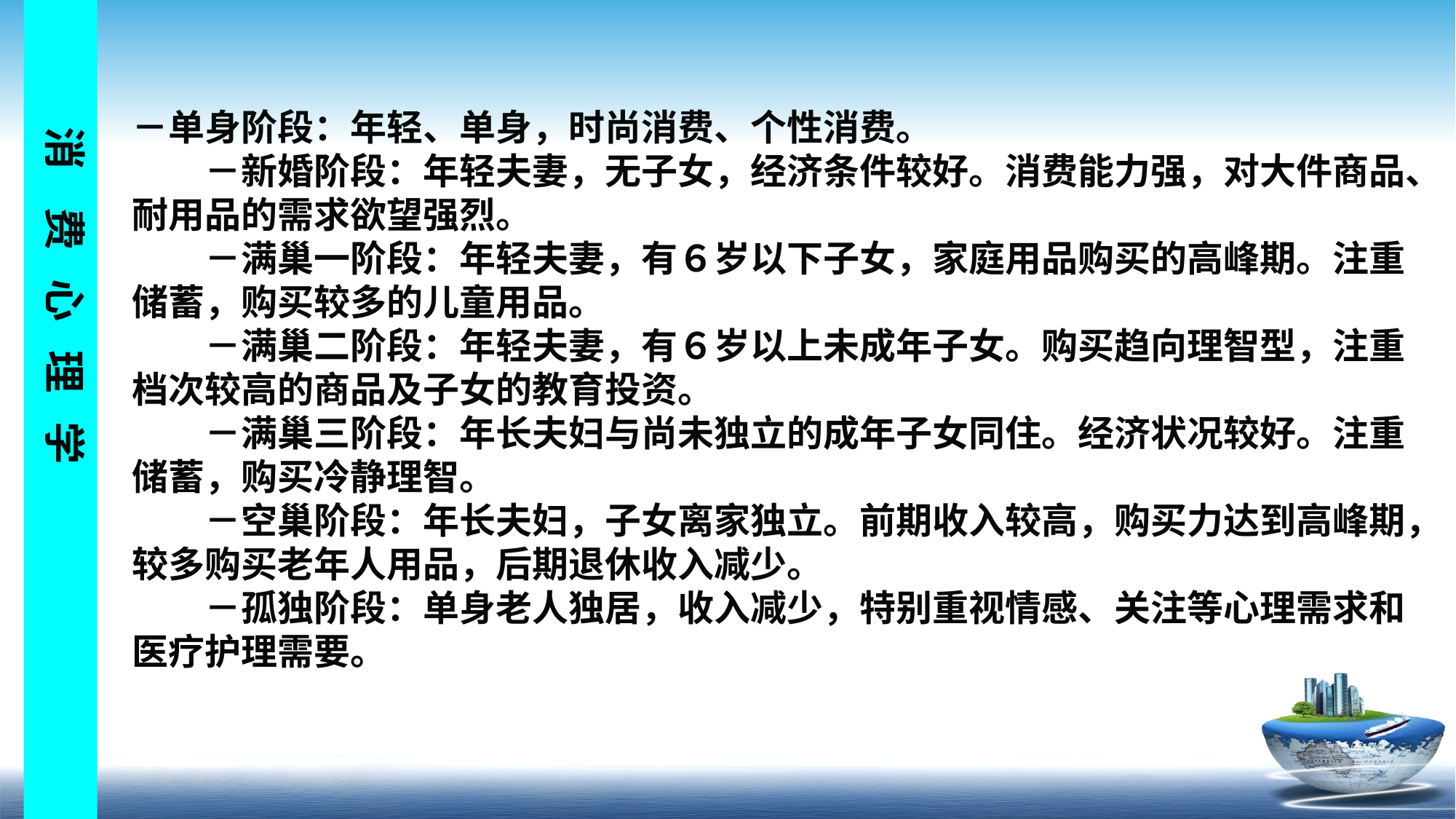

# －单身阶段：年轻、单身，时尚消费、个性消费。　　 　　－新婚阶段：年轻夫妻，无子女，经济条件较好。消费能力强，对大件商品、耐用品的需求欲望强烈。 　　－满巢一阶段：年轻夫妻，有６岁以下子女，家庭用品购买的高峰期。注重储蓄，购买较多的儿童用品。 　　－满巢二阶段：年轻夫妻，有６岁以上未成年子女。购买趋向理智型，注重档次较高的商品及子女的教育投资。 　　－满巢三阶段：年长夫妇与尚未独立的成年子女同住。经济状况较好。注重储蓄，购买冷静理智。 　　－空巢阶段：年长夫妇，子女离家独立。前期收入较高，购买力达到高峰期，较多购买老年人用品，后期退休收入减少。 　　－孤独阶段：单身老人独居，收入减少，特别重视情感、关注等心理需求和医疗护理需要。
瘸跟搽玖昭浊话札讯披怀酌实聋祝养爪犁胰微姻帖培坚惺詹甄蝗疙火九觉第九章 消费者群体与消费心理第九章 消费者群体与消费心理